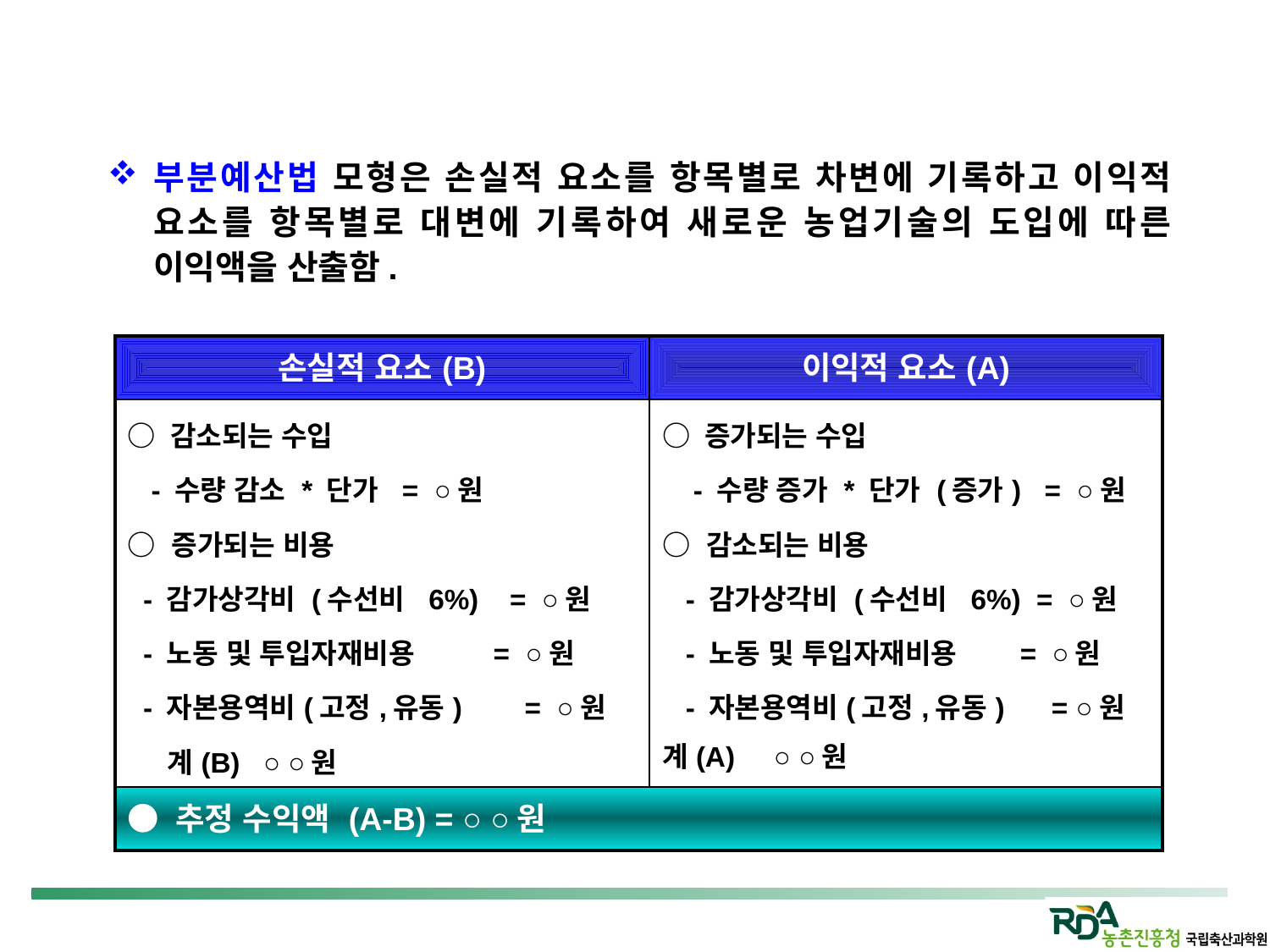

부분예산법 모형은 손실적 요소를 항목별로 차변에 기록하고 이익적 요소를 항목별로 대변에 기록하여 새로운 농업기술의 도입에 따른 이익액을 산출함.
| 손실적 요소(B) | 이익적 요소(A) |
| --- | --- |
| ○ 감소되는 수입 - 수량 감소 \* 단가 = ○원 ○ 증가되는 비용 - 감가상각비 (수선비 6%) = ○원 - 노동 및 투입자재비용 = ○원 - 자본용역비(고정,유동) = ○원 계(B) ○ ○원 | ○ 증가되는 수입 - 수량 증가 \* 단가 (증가) = ○원 ○ 감소되는 비용 - 감가상각비 (수선비 6%) = ○원 - 노동 및 투입자재비용 = ○원 - 자본용역비(고정,유동) = ○원 계(A) ○ ○원 |
| ● 추정 수익액 (A-B) = ○ ○원 |  |